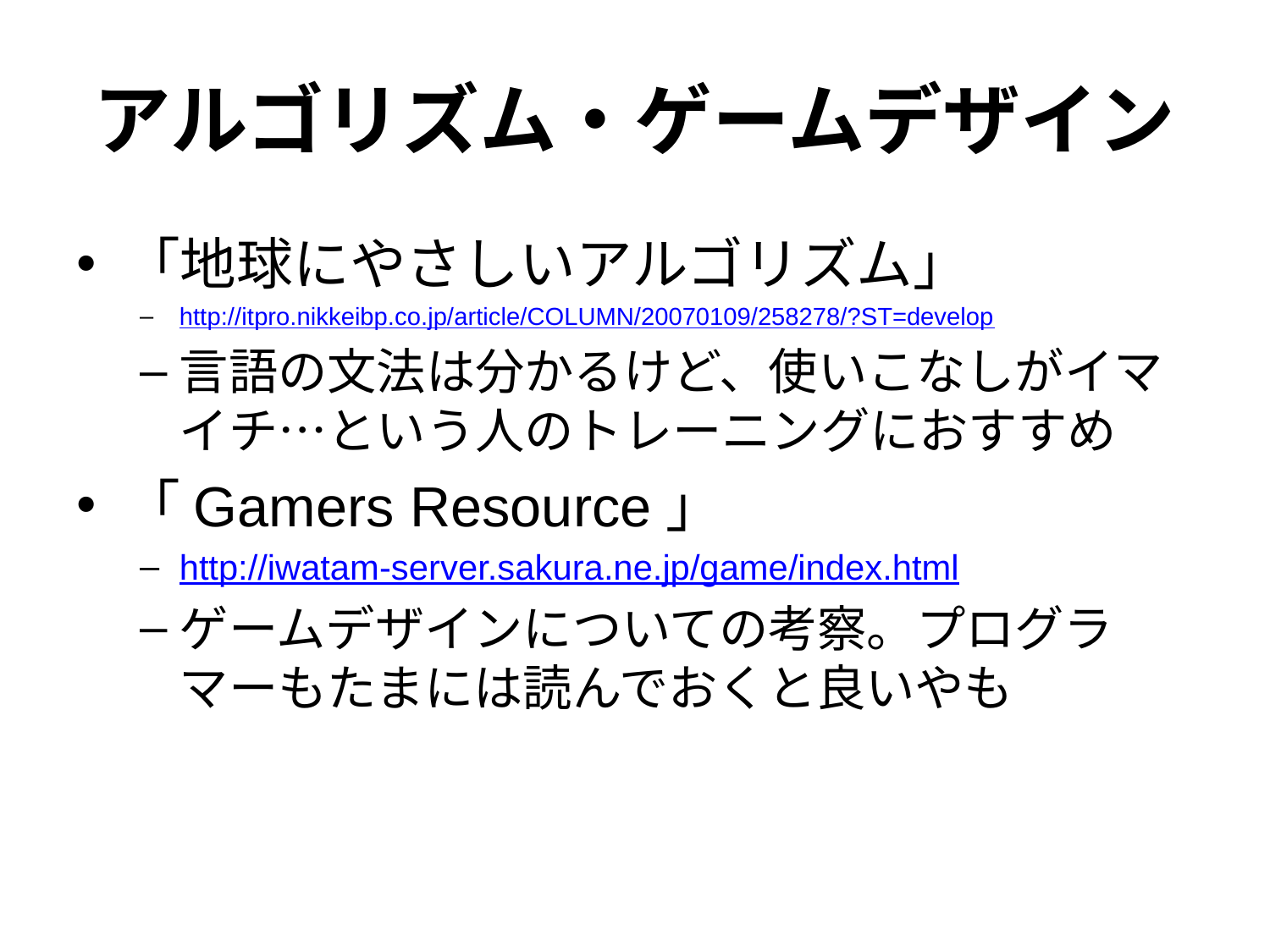

# アルゴリズム・ゲームデザイン
「地球にやさしいアルゴリズム」
http://itpro.nikkeibp.co.jp/article/COLUMN/20070109/258278/?ST=develop
言語の文法は分かるけど、使いこなしがイマイチ…という人のトレーニングにおすすめ
「Gamers Resource」
http://iwatam-server.sakura.ne.jp/game/index.html
ゲームデザインについての考察。プログラマーもたまには読んでおくと良いやも